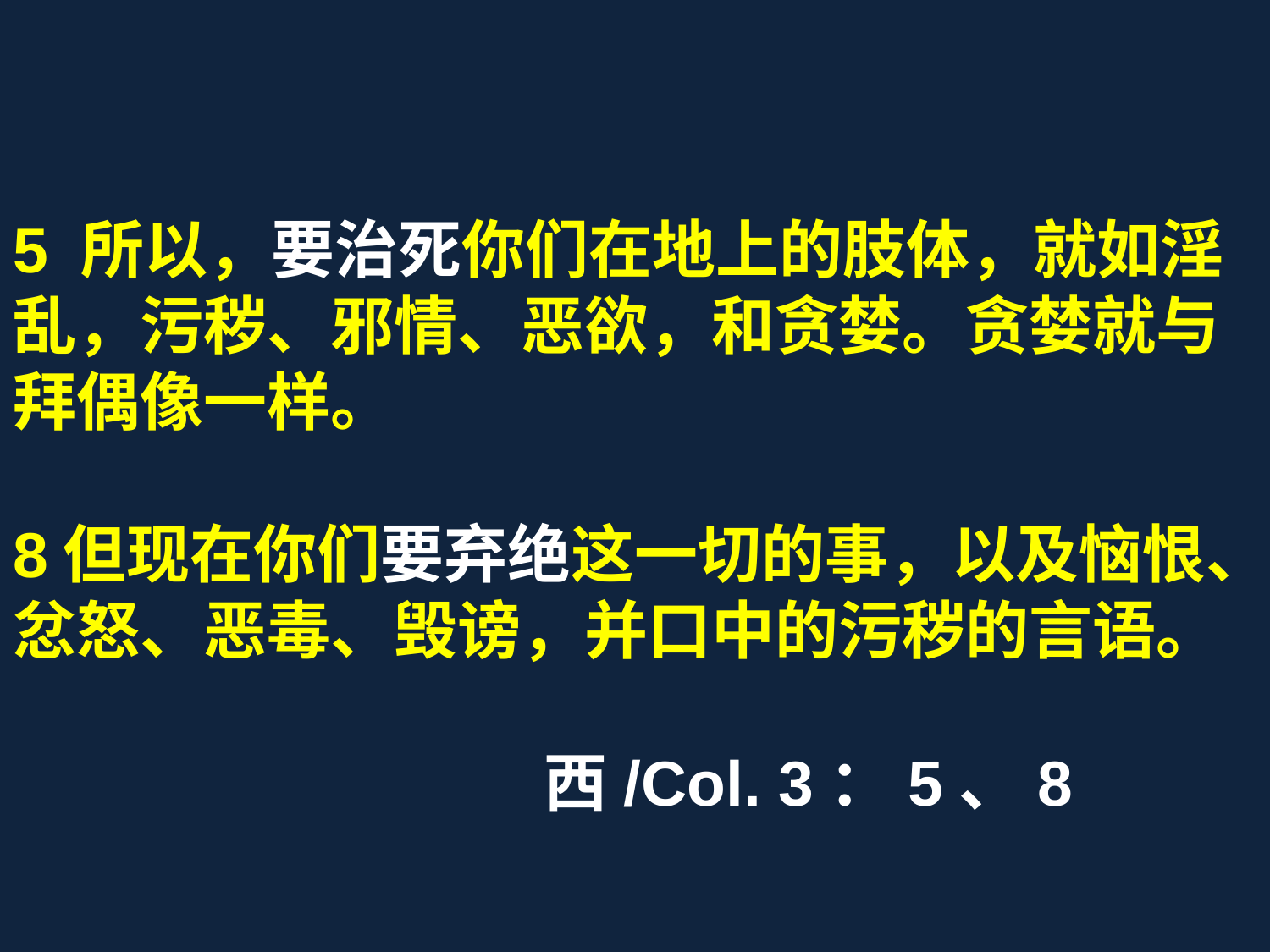

5 所以，要治死你们在地上的肢体，就如淫乱，污秽、邪情、恶欲，和贪婪。贪婪就与拜偶像一样。
8但现在你们要弃绝这一切的事，以及恼恨、忿怒、恶毒、毁谤，并口中的污秽的言语。
                                     西/Col. 3：5、8